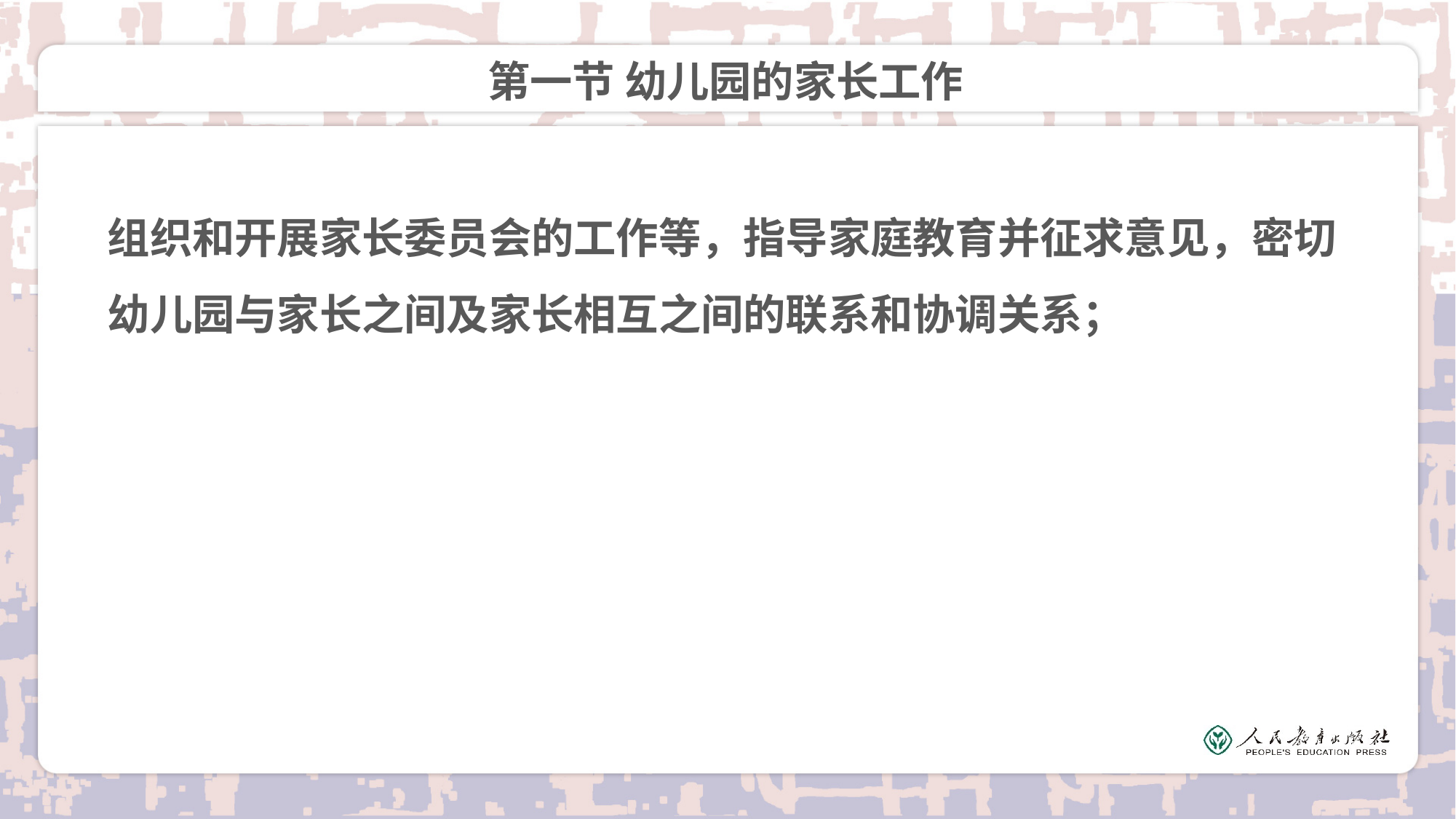

# 第一节 幼儿园的家长工作
组织和开展家长委员会的工作等，指导家庭教育并征求意见，密切幼儿园与家长之间及家长相互之间的联系和协调关系；